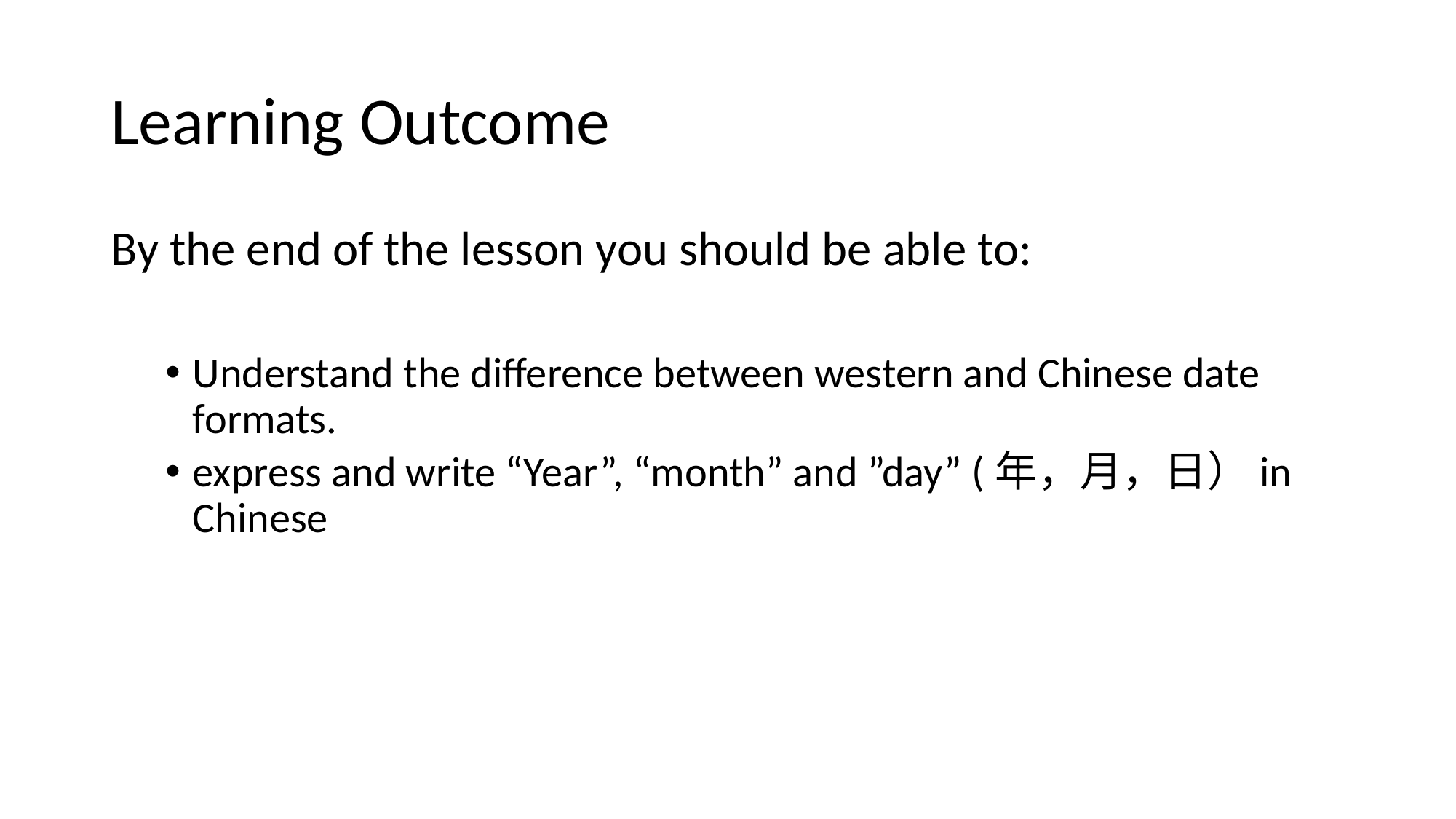

# Learning Outcome
By the end of the lesson you should be able to:

Understand the difference between western and Chinese date formats.
express and write “Year”, “month” and ”day” (年，月，日）in Chinese